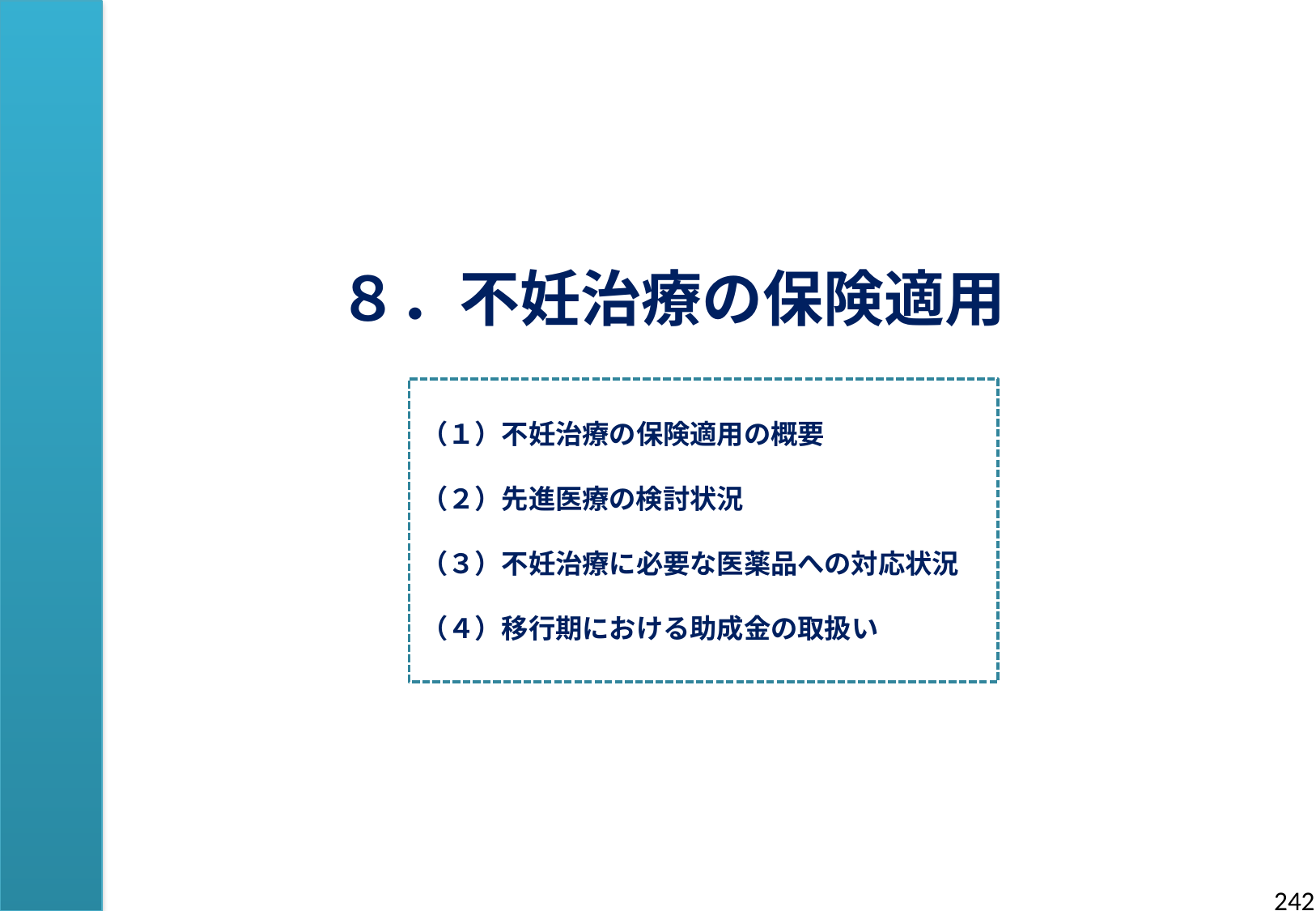

８．不妊治療の保険適用

（１）不妊治療の保険適用の概要

（２）先進医療の検討状況

（３）不妊治療に必要な医薬品への対応状況

（４）移行期における助成金の取扱い

242